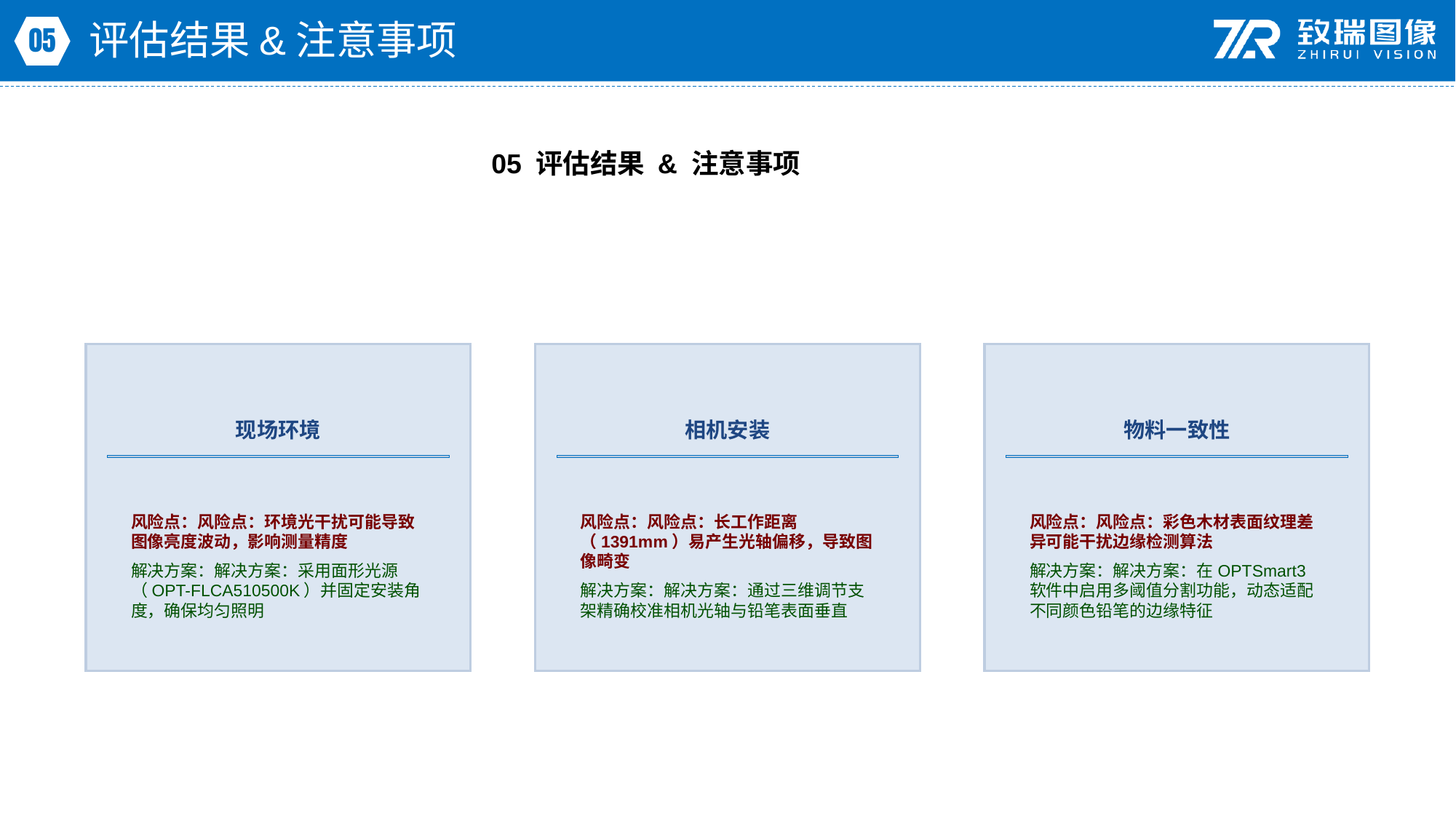

评估结果&注意事项
05

05 评估结果 & 注意事项

现场环境

相机安装

物料一致性

风险点：风险点：环境光干扰可能导致图像亮度波动，影响测量精度
解决方案：解决方案：采用面形光源（OPT-FLCA510500K）并固定安装角度，确保均匀照明

风险点：风险点：长工作距离（1391mm）易产生光轴偏移，导致图像畸变
解决方案：解决方案：通过三维调节支架精确校准相机光轴与铅笔表面垂直

风险点：风险点：彩色木材表面纹理差异可能干扰边缘检测算法
解决方案：解决方案：在OPTSmart3软件中启用多阈值分割功能，动态适配不同颜色铅笔的边缘特征